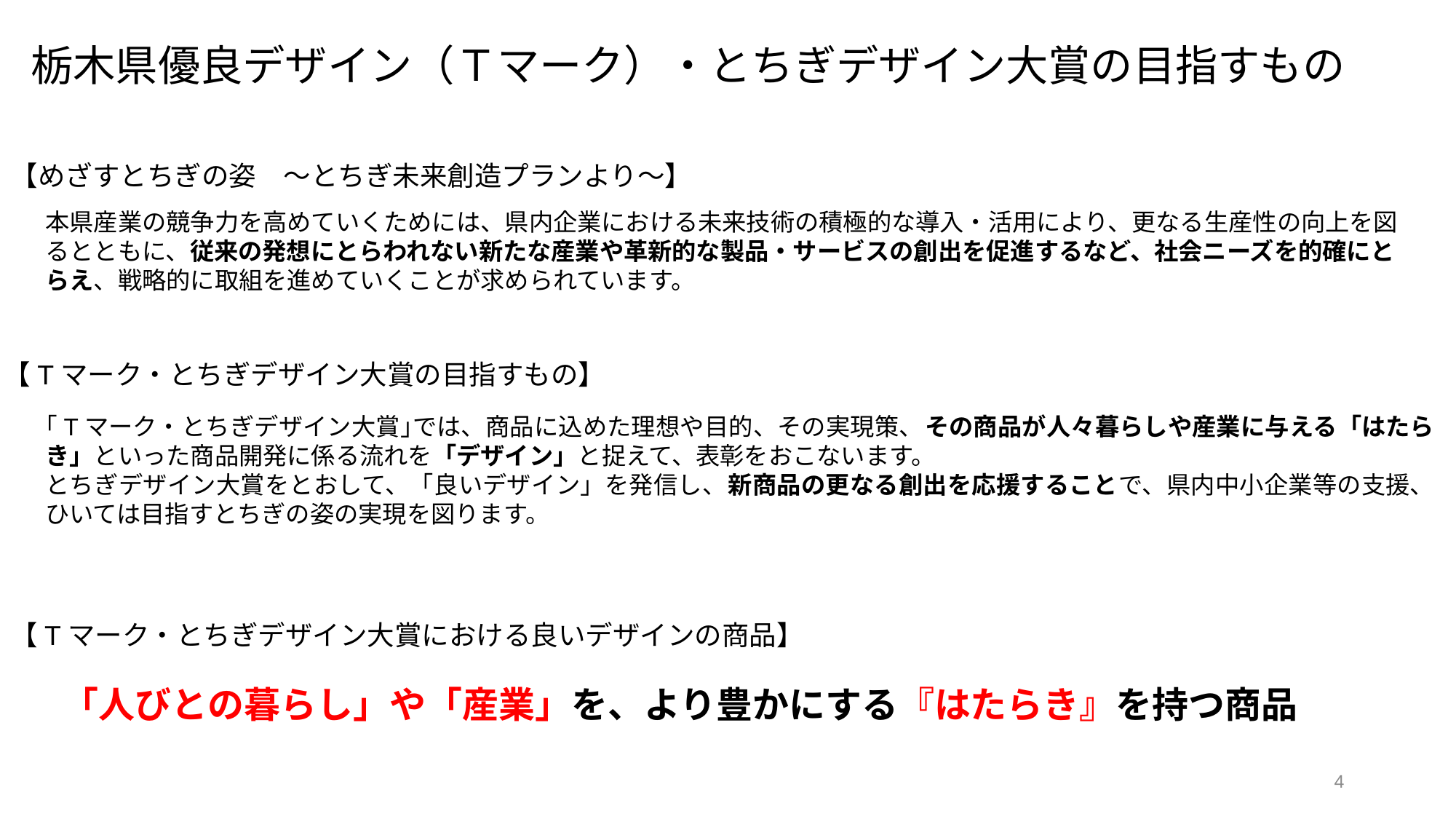

栃木県優良デザイン（Ｔマーク）・とちぎデザイン大賞の目指すもの
【めざすとちぎの姿　～とちぎ未来創造プランより～】
本県産業の競争力を高めていくためには、県内企業における未来技術の積極的な導入・活用により、更なる生産性の向上を図るとともに、従来の発想にとらわれない新たな産業や革新的な製品・サービスの創出を促進するなど、社会ニーズを的確にとらえ、戦略的に取組を進めていくことが求められています。
【Tマーク・とちぎデザイン大賞の目指すもの】
｢Tマーク・とちぎデザイン大賞｣では、商品に込めた理想や目的、その実現策、その商品が人々暮らしや産業に与える「はたらき」といった商品開発に係る流れを「デザイン」と捉えて、表彰をおこないます。
とちぎデザイン大賞をとおして、「良いデザイン」を発信し、新商品の更なる創出を応援することで、県内中小企業等の支援、ひいては目指すとちぎの姿の実現を図ります。
【Tマーク・とちぎデザイン大賞における良いデザインの商品】
 「人びとの暮らし」や「産業」を、より豊かにする『はたらき』を持つ商品
4